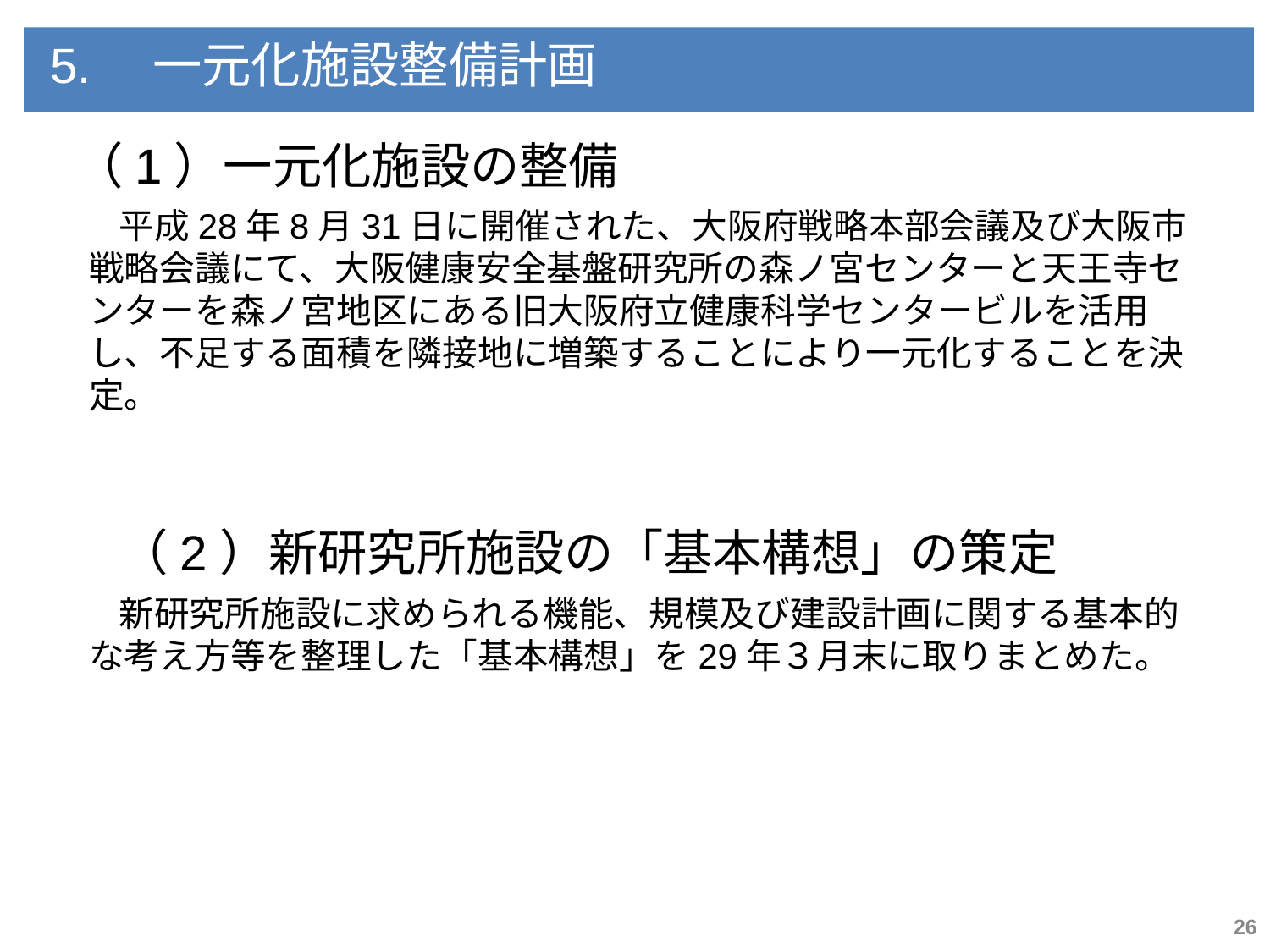

5.　一元化施設整備計画
（1）一元化施設の整備
平成28年8月31日に開催された、大阪府戦略本部会議及び大阪市戦略会議にて、大阪健康安全基盤研究所の森ノ宮センターと天王寺センターを森ノ宮地区にある旧大阪府立健康科学センタービルを活用し、不足する面積を隣接地に増築することにより一元化することを決定。

（2）新研究所施設の「基本構想」の策定
新研究所施設に求められる機能、規模及び建設計画に関する基本的な考え方等を整理した「基本構想」を29年３月末に取りまとめた。
26